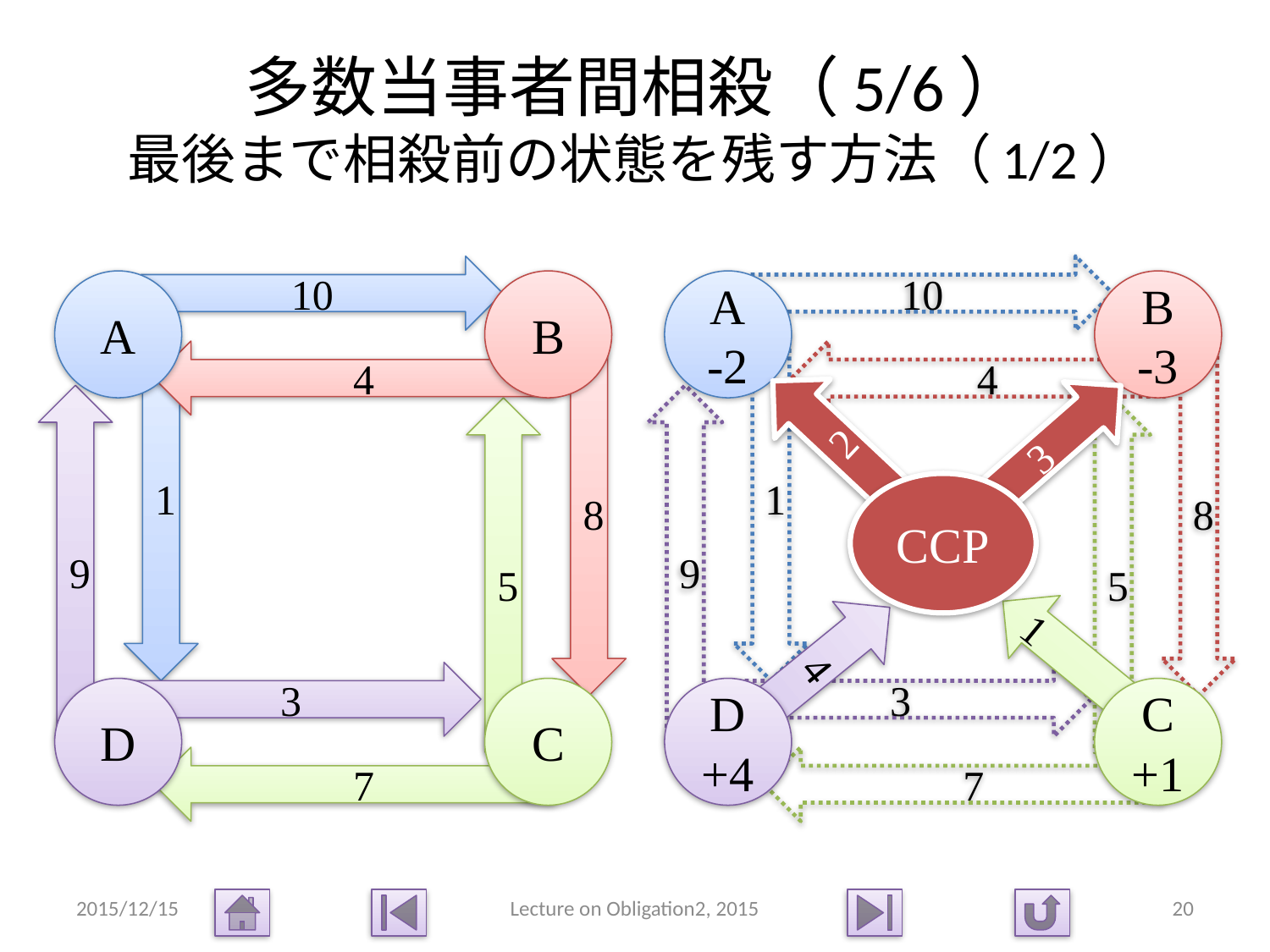

# 多数当事者間相殺（5/6） 最後まで相殺前の状態を残す方法（1/2）
10
10
A
B
A
-2
B
-3
1
1
4
4
8
8
2
9
9
5
5
3
CCP
4
1
3
3
D
C
D
+4
C
+1
7
7
2015/12/15
Lecture on Obligation2, 2015
20